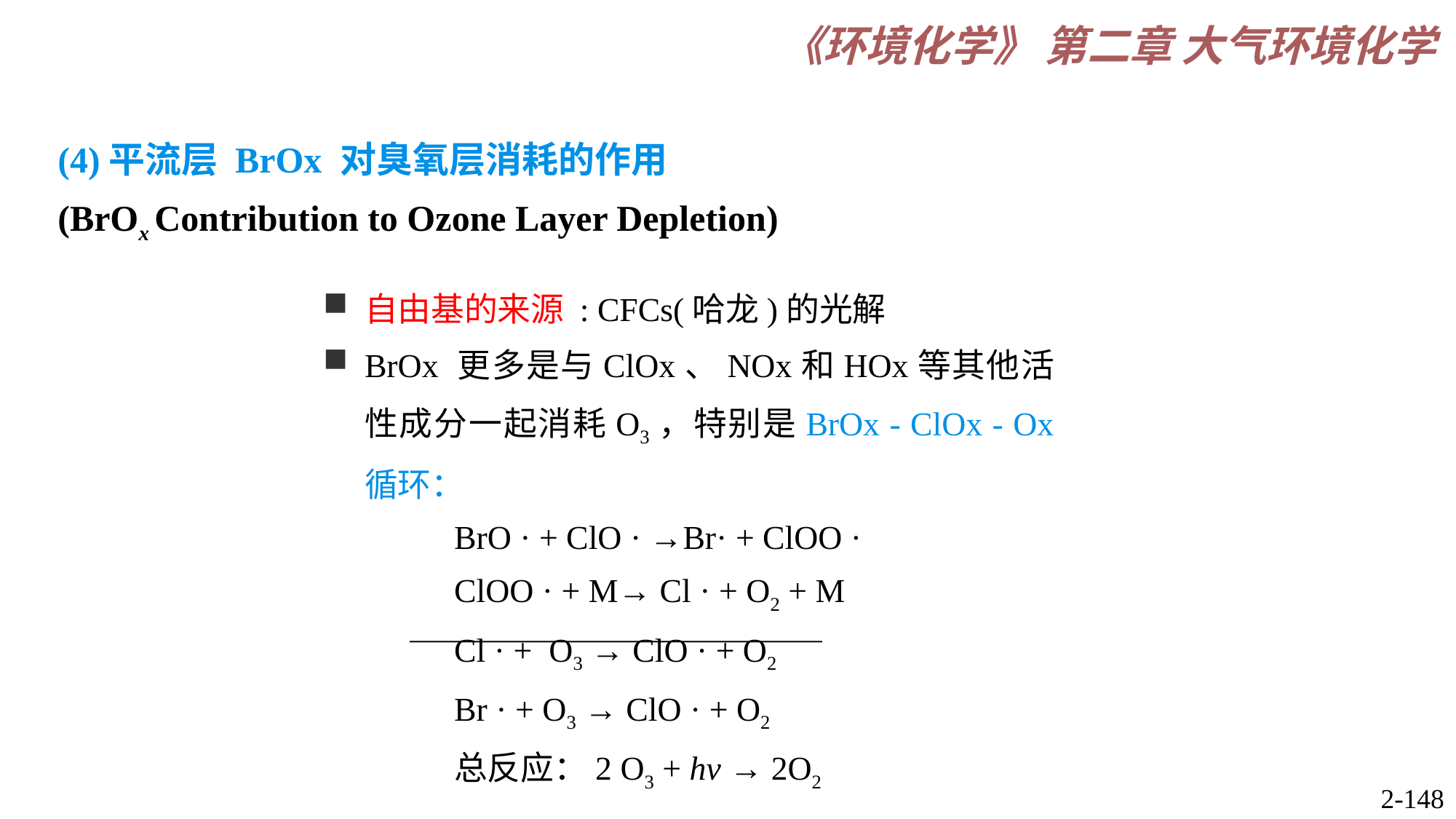

(4)平流层 BrOx 对臭氧层消耗的作用
 (BrOx Contribution to Ozone Layer Depletion)
自由基的来源 : CFCs(哈龙)的光解
BrOx 更多是与ClOx、NOx和HOx等其他活性成分一起消耗O3，特别是BrOx - ClOx - Ox 循环：
BrO · + ClO · →Br· + ClOO ·
ClOO · + M→ Cl · + O2 + M
Cl · +  O3 → ClO · + O2
Br · + O3 → ClO · + O2
总反应：2 O3 + hv → 2O2
该反应可造成低平流层O3消耗的约20%。

2-148